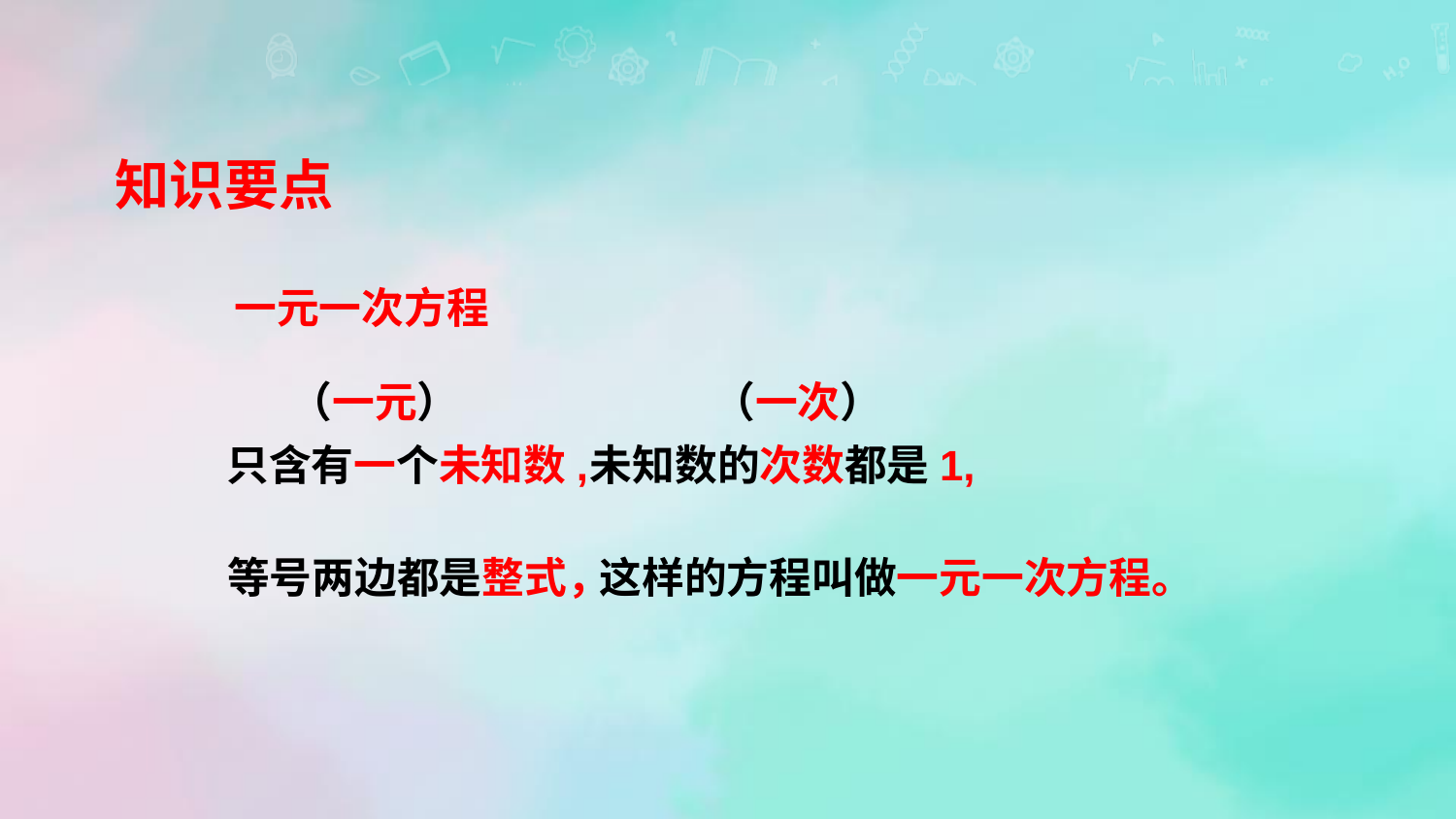

知识要点
一元一次方程
（一元）
（一次）
只含有一个未知数,
未知数的次数都是1,
等号两边都是整式，
这样的方程叫做一元一次方程。